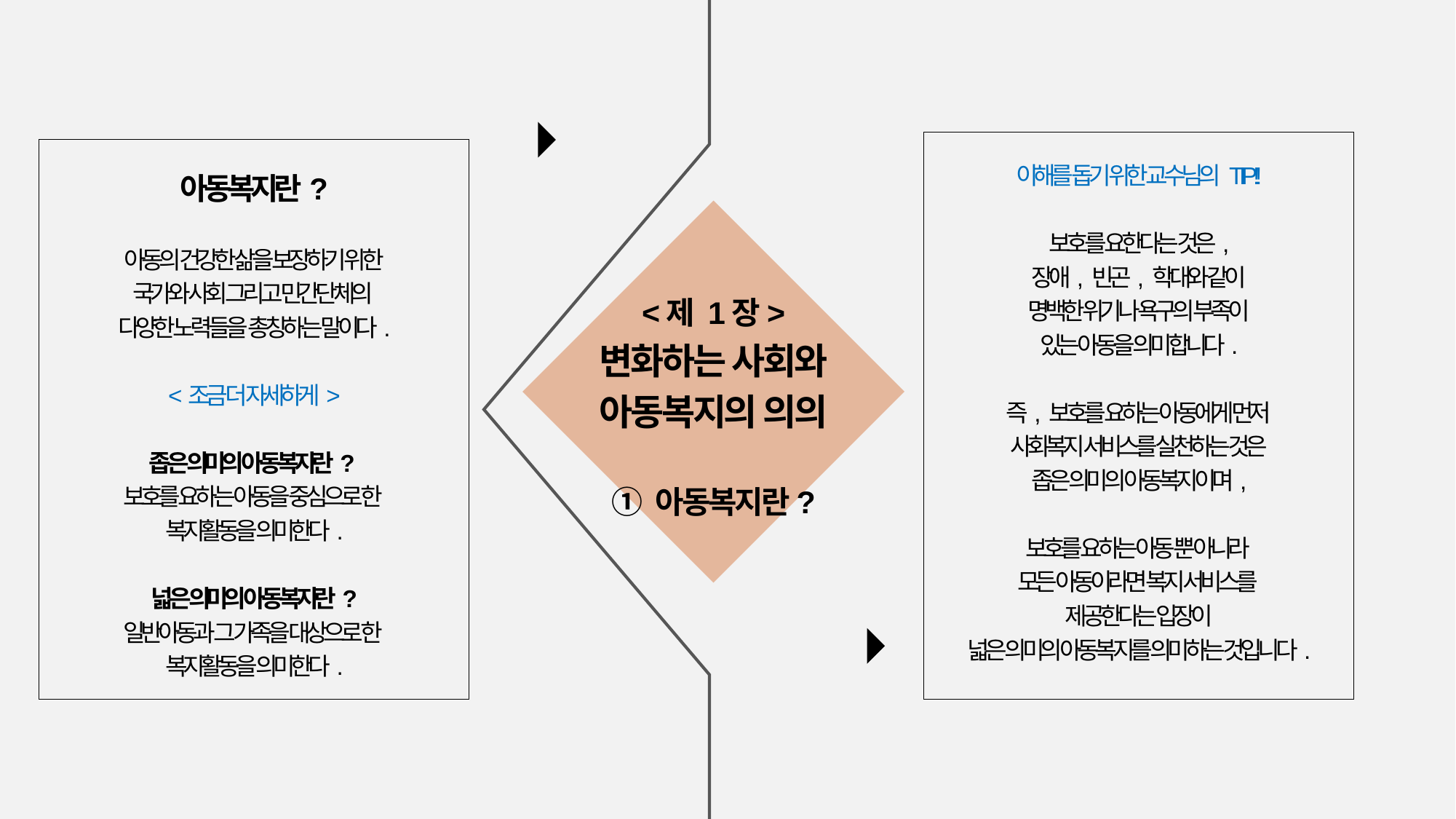

이해를 돕기 위한 교수님의 TIP!!

보호를 요한다는 것은,
장애, 빈곤, 학대와 같이
명백한 위기나 욕구의 부족이
있는 아동을 의미합니다.

즉, 보호를 요하는 아동에게 먼저
사회복지 서비스를 실천하는 것은
좁은 의미의 아동복지이며,

보호를 요하는 아동 뿐 아니라
모든 아동이라면 복지 서비스를
제공한다는 입장이
넓은 의미의 아동복지를 의미하는 것입니다.

아동복지란?

아동의 건강한 삶을 보장하기 위한
국가와 사회 그리고 민간단체의
다양한 노력들을  총칭하는 말이다.

<조금 더 자세하게>

좁은 의미의 아동복지란?
보호를 요하는 아동을 중심으로 한
복지활동을 의미한다.

넓은 의미의 아동복지란?
일반아동과 그 가족을 대상으로 한
복지활동을 의미한다.

<제 1장>
변화하는 사회와
아동복지의 의의

① 아동복지란?
START